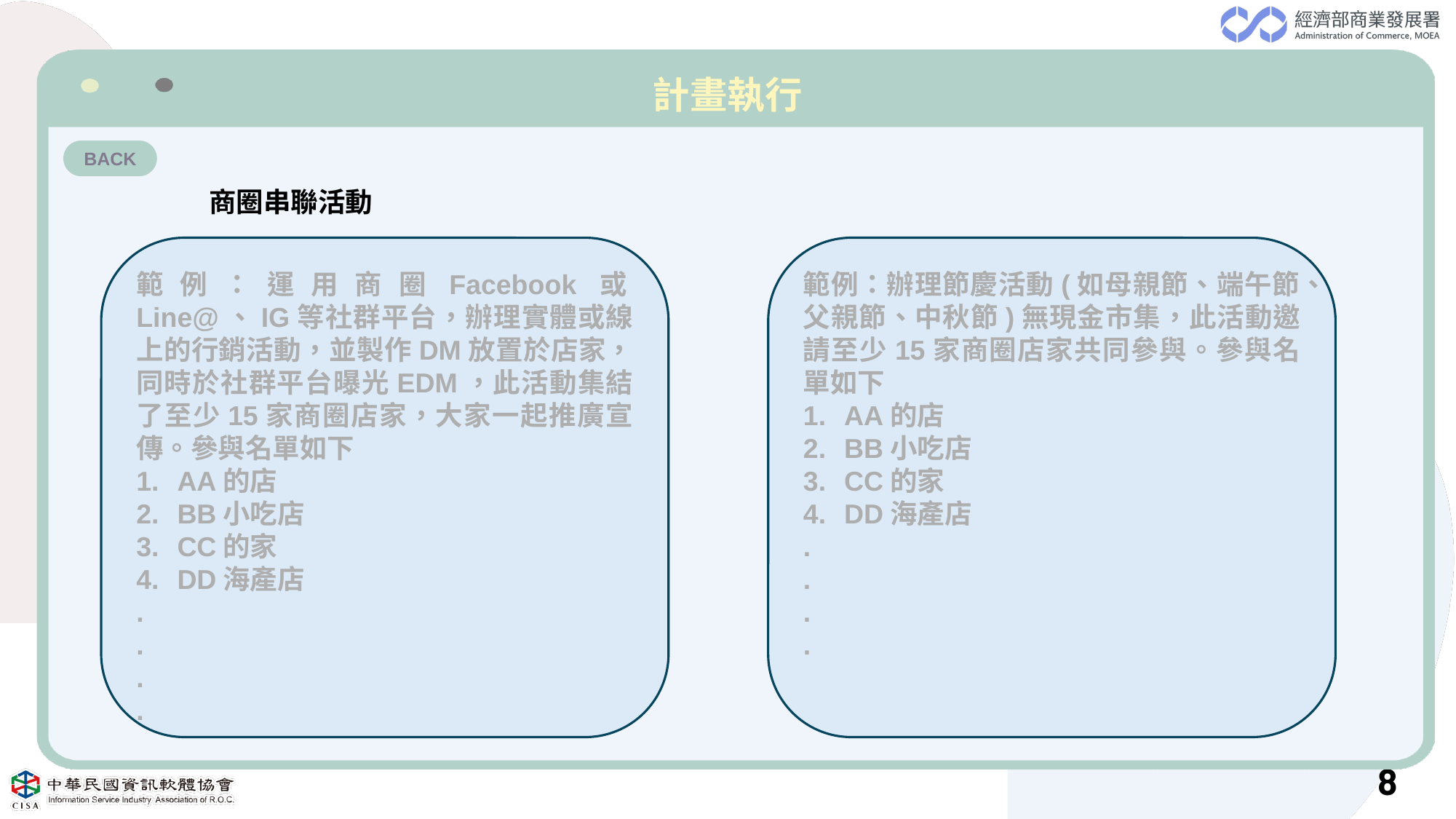

計畫執行
BACK

商圈串聯活動
範例：辦理節慶活動(如母親節、端午節、父親節、中秋節)無現金市集，此活動邀請至少15家商圈店家共同參與。參與名單如下
AA的店
BB小吃店
CC的家
DD海產店
.
.
.
.

範例：運用商圈Facebook或Line@、IG等社群平台，辦理實體或線上的行銷活動，並製作DM放置於店家，同時於社群平台曝光EDM，此活動集結了至少15家商圈店家，大家一起推廣宣傳。參與名單如下
AA的店
BB小吃店
CC的家
DD海產店
.
.
.
.